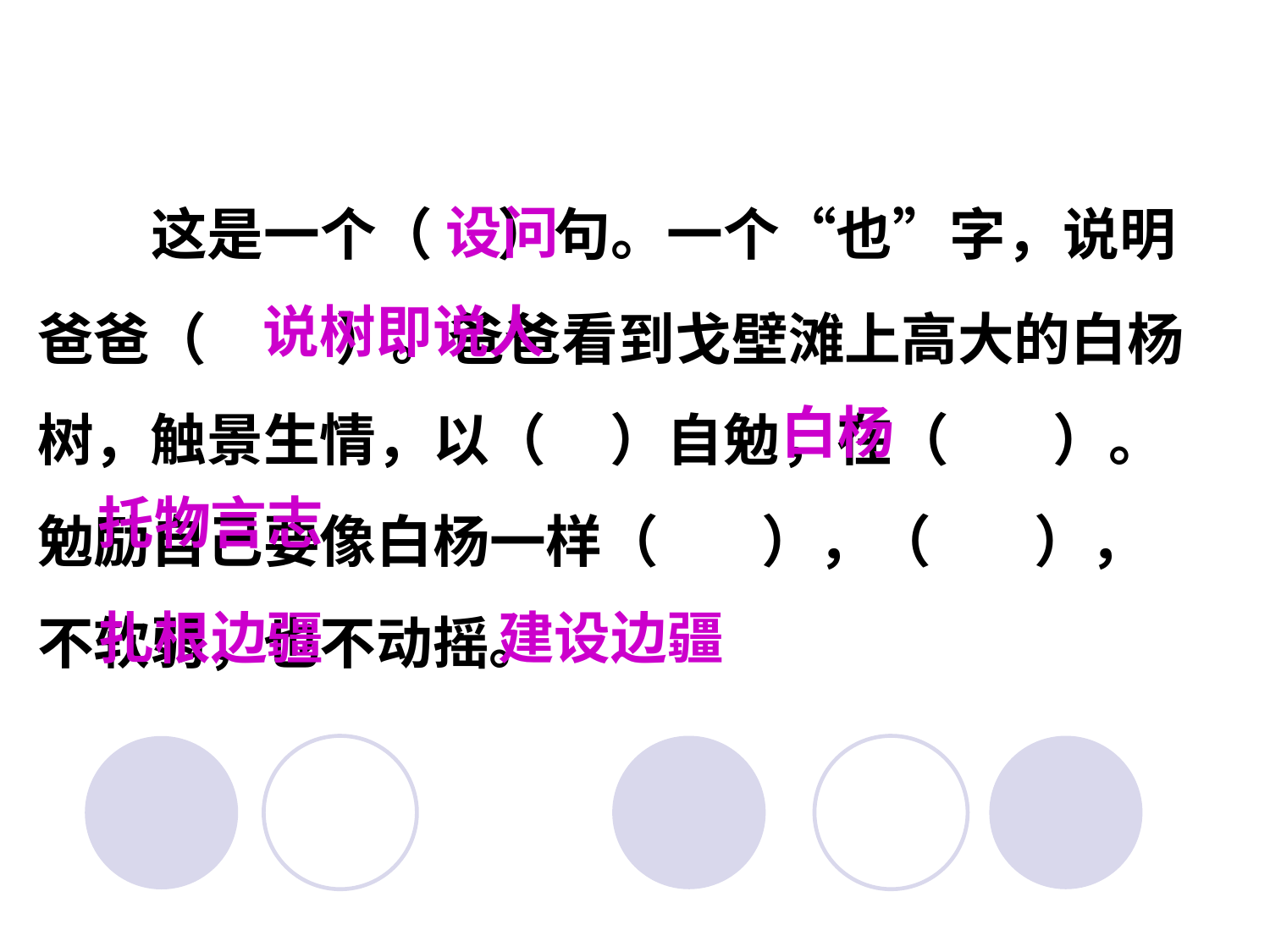

这是一个（     ）句。一个“也”字，说明爸爸（          ）。爸爸看到戈壁滩上高大的白杨树，触景生情，以（     ）自勉，在（        ）。勉励自己要像白杨一样（        ），（        ），不软弱，也不动摇。
设问
说树即说人
白杨
托物言志
扎根边疆
建设边疆